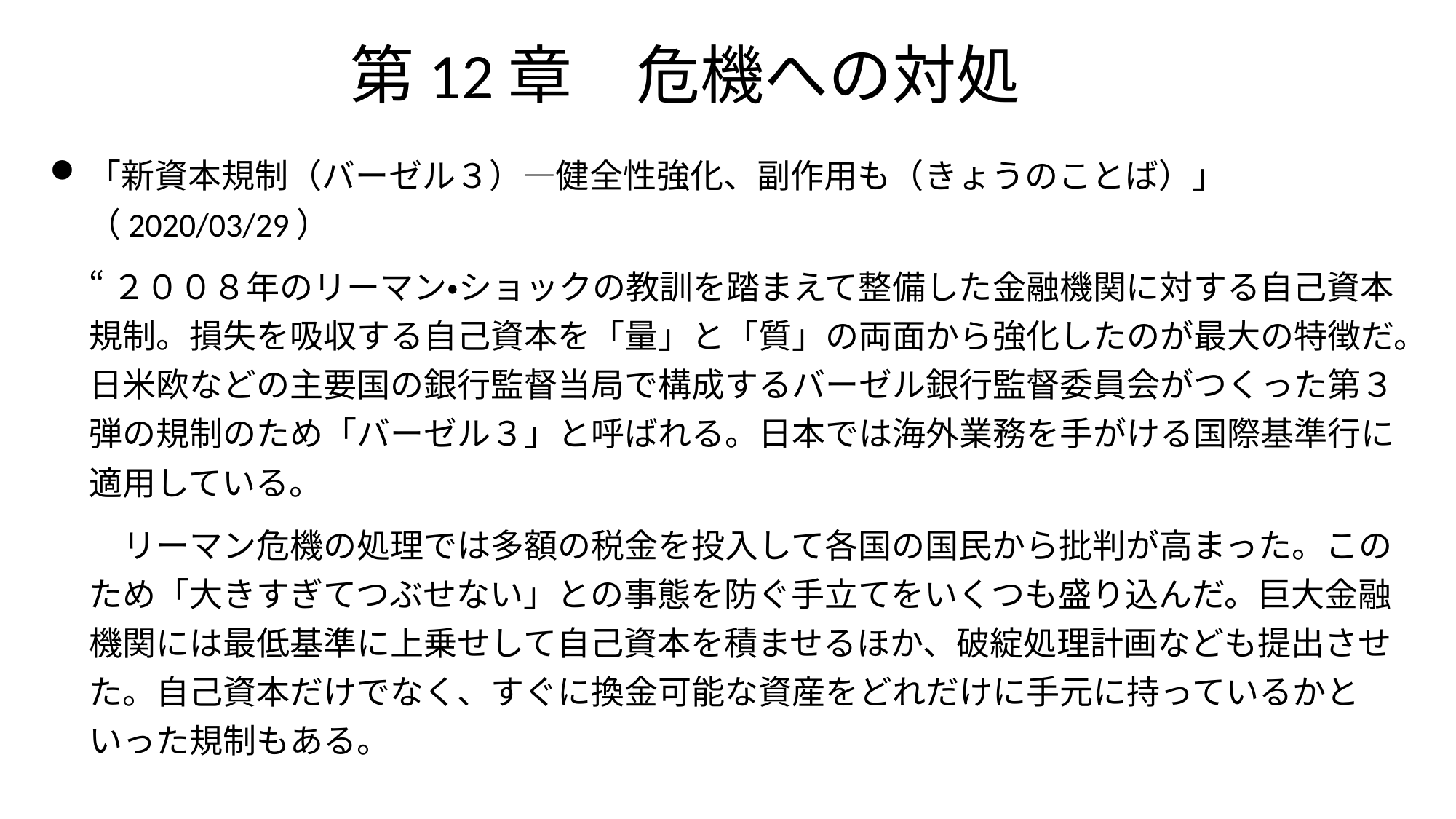

# 第12章　危機への対処
「新資本規制（バーゼル３）—健全性強化、副作用も（きょうのことば）」（2020/03/29）
“２００８年のリーマン・ショックの教訓を踏まえて整備した金融機関に対する自己資本規制。損失を吸収する自己資本を「量」と「質」の両面から強化したのが最大の特徴だ。日米欧などの主要国の銀行監督当局で構成するバーゼル銀行監督委員会がつくった第３弾の規制のため「バーゼル３」と呼ばれる。日本では海外業務を手がける国際基準行に適用している。
　リーマン危機の処理では多額の税金を投入して各国の国民から批判が高まった。このため「大きすぎてつぶせない」との事態を防ぐ手立てをいくつも盛り込んだ。巨大金融機関には最低基準に上乗せして自己資本を積ませるほか、破綻処理計画なども提出させた。自己資本だけでなく、すぐに換金可能な資産をどれだけに手元に持っているかといった規制もある。